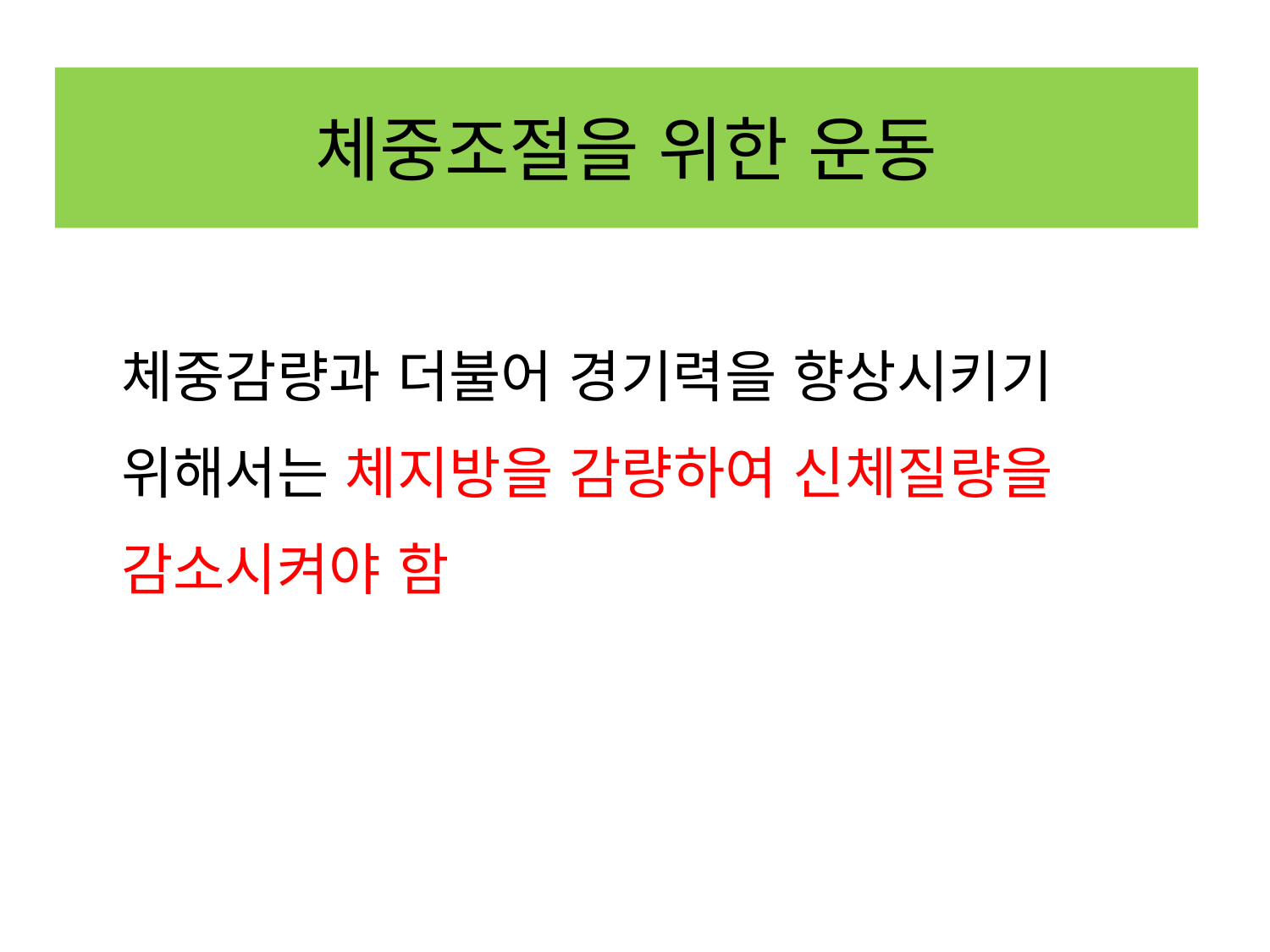

# 체중조절을 위한 운동
체중감량과 더불어 경기력을 향상시키기
위해서는 체지방을 감량하여 신체질량을
감소시켜야 함